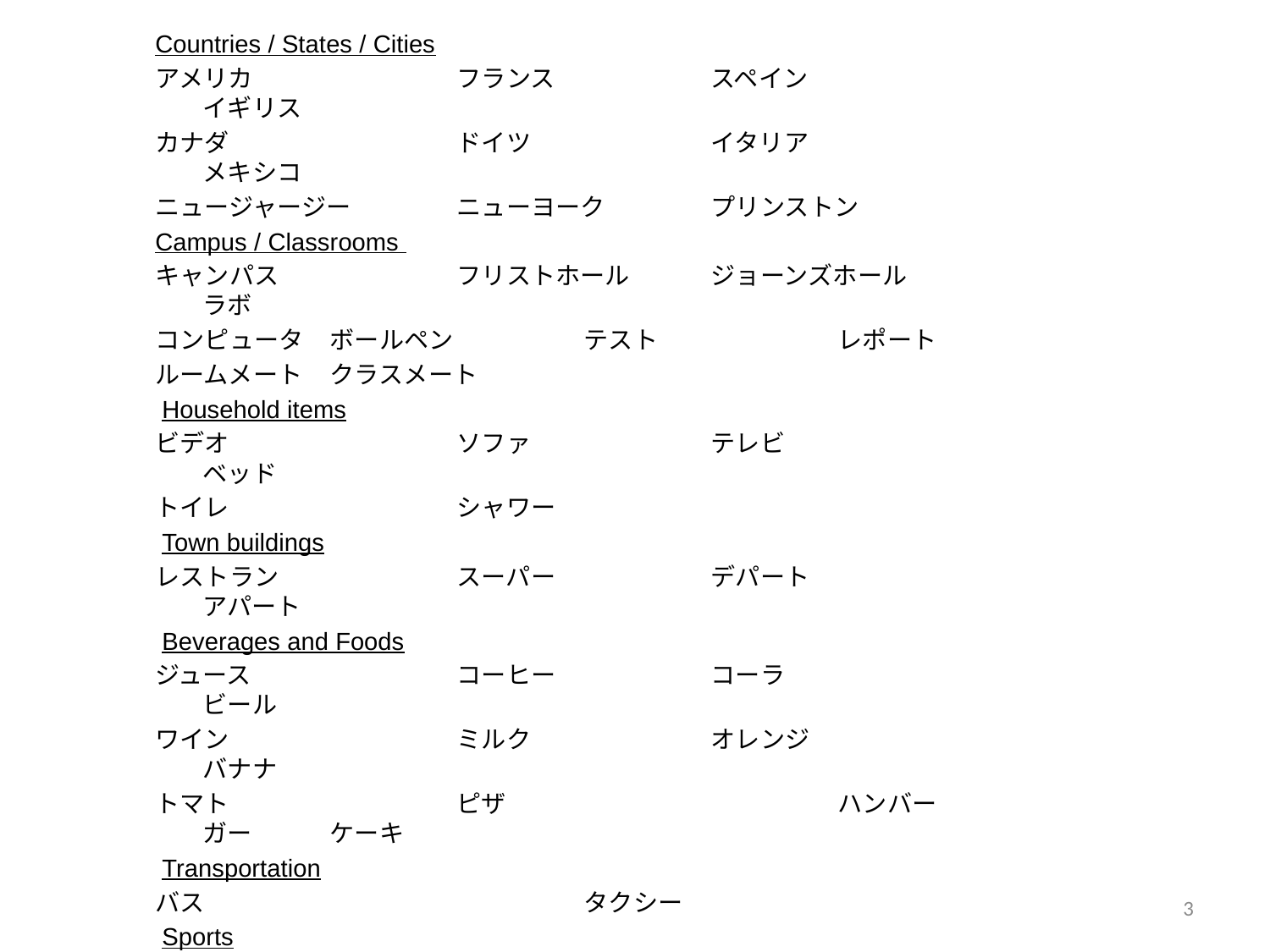

Countries / States / Cities
アメリカ　		フランス		スペイン		イギリス
カナダ		ドイツ		イタリア		メキシコ
ニュージャージー	ニューヨーク	プリンストン
Campus / Classrooms
キャンパス		フリストホール	ジョーンズホール	ラボ
コンピュータ	ボールペン		テスト		レポート
ルームメート	クラスメート
 Household items
ビデオ		ソファ		テレビ		ベッド
トイレ		シャワー
 Town buildings
レストラン		スーパー		デパート		アパート
 Beverages and Foods
ジュース		コーヒー		コーラ		ビール
ワイン		ミルク		オレンジ		バナナ
トマト		ピザ			ハンバーガー	ケーキ
 Transportation
バス			タクシー
 Sports
スポーツ		ジョギング		スキー		スケート
バスケットボール
 Music
ポップス		ジャズ		クラシック		ロック
バイオリン		ピアノ
3